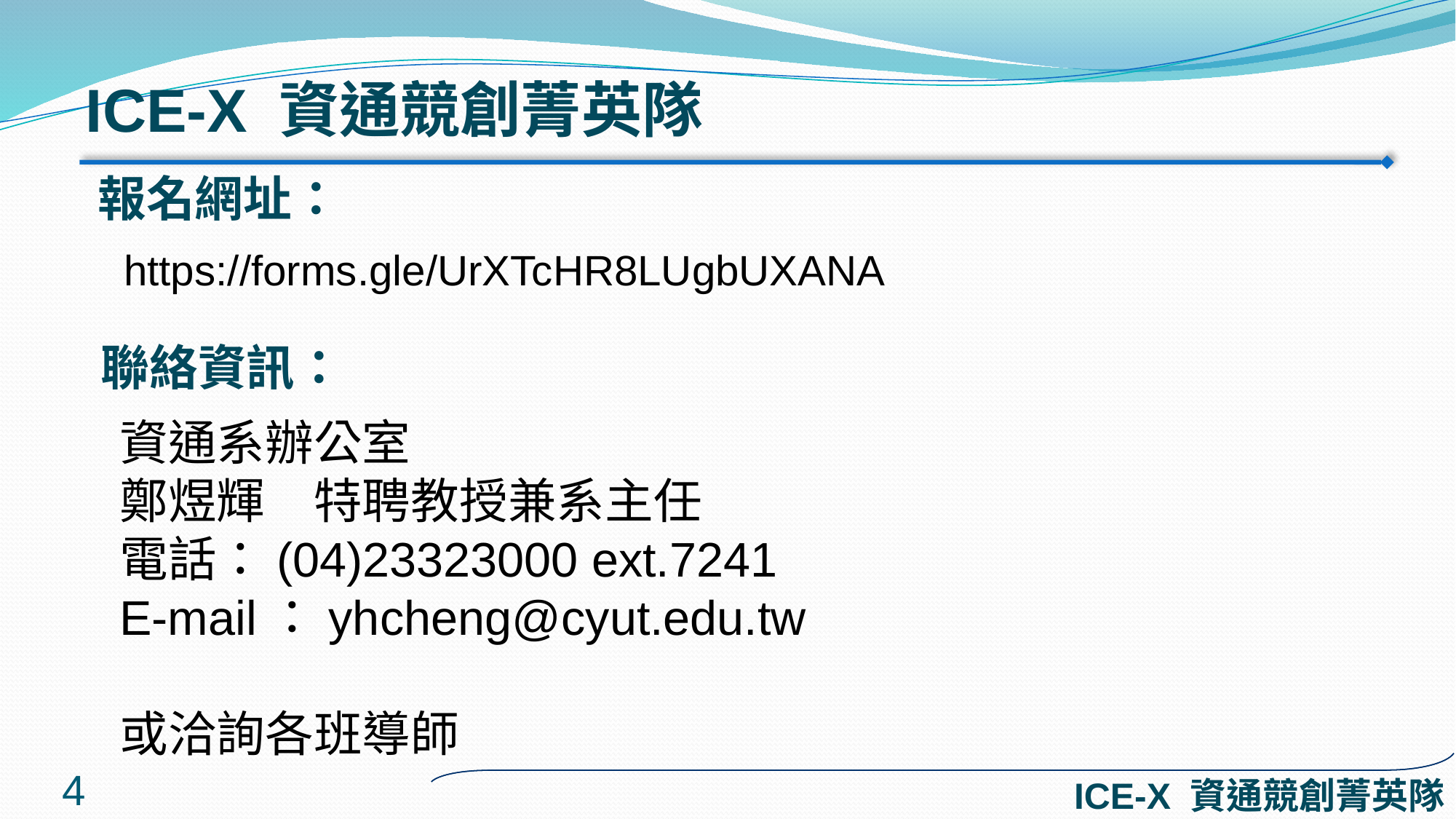

# ICE-X 資通競創菁英隊
報名網址：
https://forms.gle/UrXTcHR8LUgbUXANA
聯絡資訊：
資通系辦公室
鄭煜輝　特聘教授兼系主任
電話：(04)23323000 ext.7241
E-mail：yhcheng@cyut.edu.tw

或洽詢各班導師
4